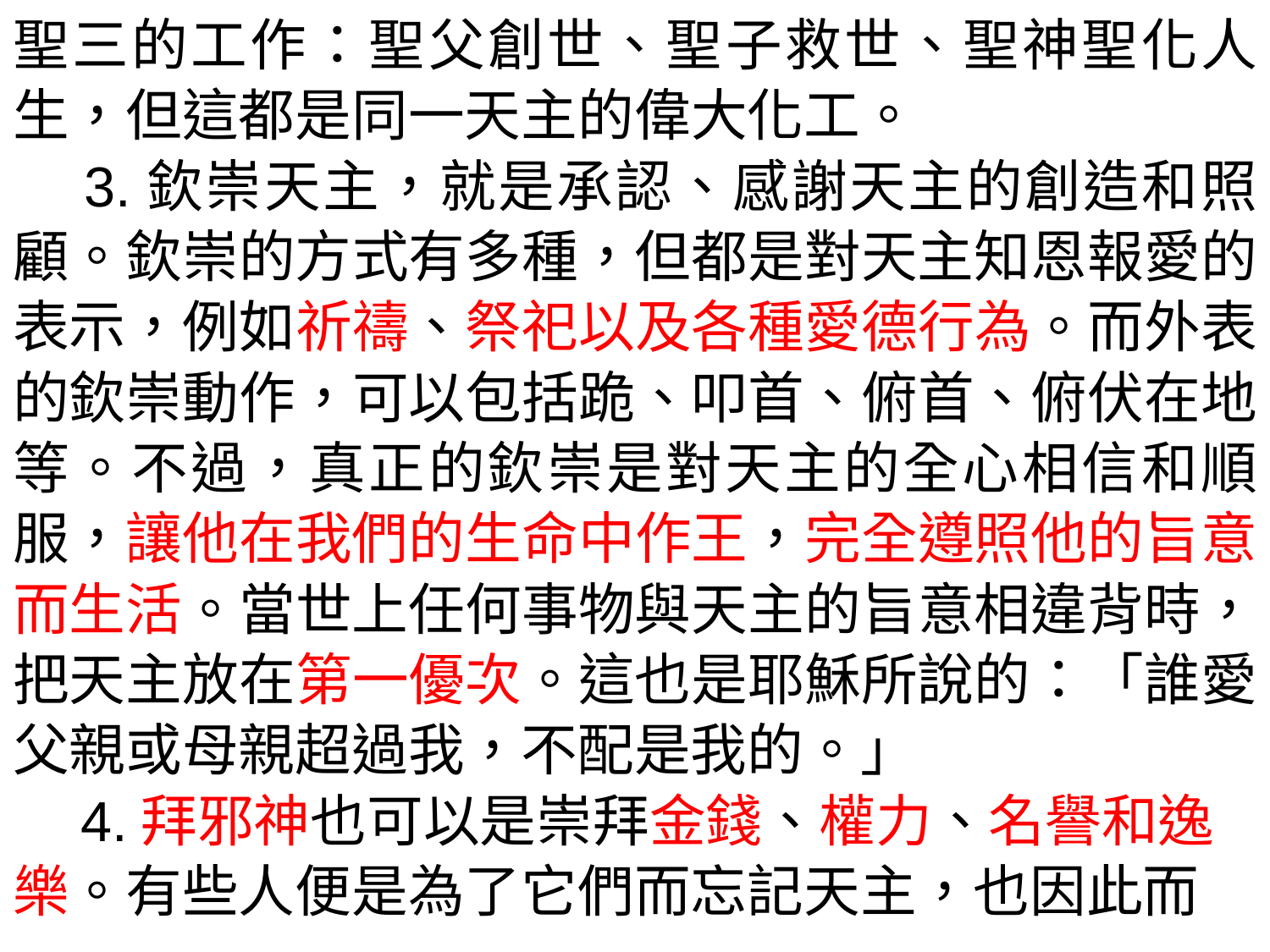

聖三的工作：聖父創世、聖子救世、聖神聖化人生，但這都是同一天主的偉大化工。
  3.欽崇天主，就是承認、感謝天主的創造和照顧。欽崇的方式有多種，但都是對天主知恩報愛的表示，例如祈禱、祭祀以及各種愛德行為。而外表的欽崇動作，可以包括跪、叩首、俯首、俯伏在地等。不過，真正的欽崇是對天主的全心相信和順服，讓他在我們的生命中作王，完全遵照他的旨意而生活。當世上任何事物與天主的旨意相違背時，把天主放在第一優次。這也是耶穌所說的：「誰愛父親或母親超過我，不配是我的。」
  4.拜邪神也可以是崇拜金錢、權力、名譽和逸樂。有些人便是為了它們而忘記天主，也因此而